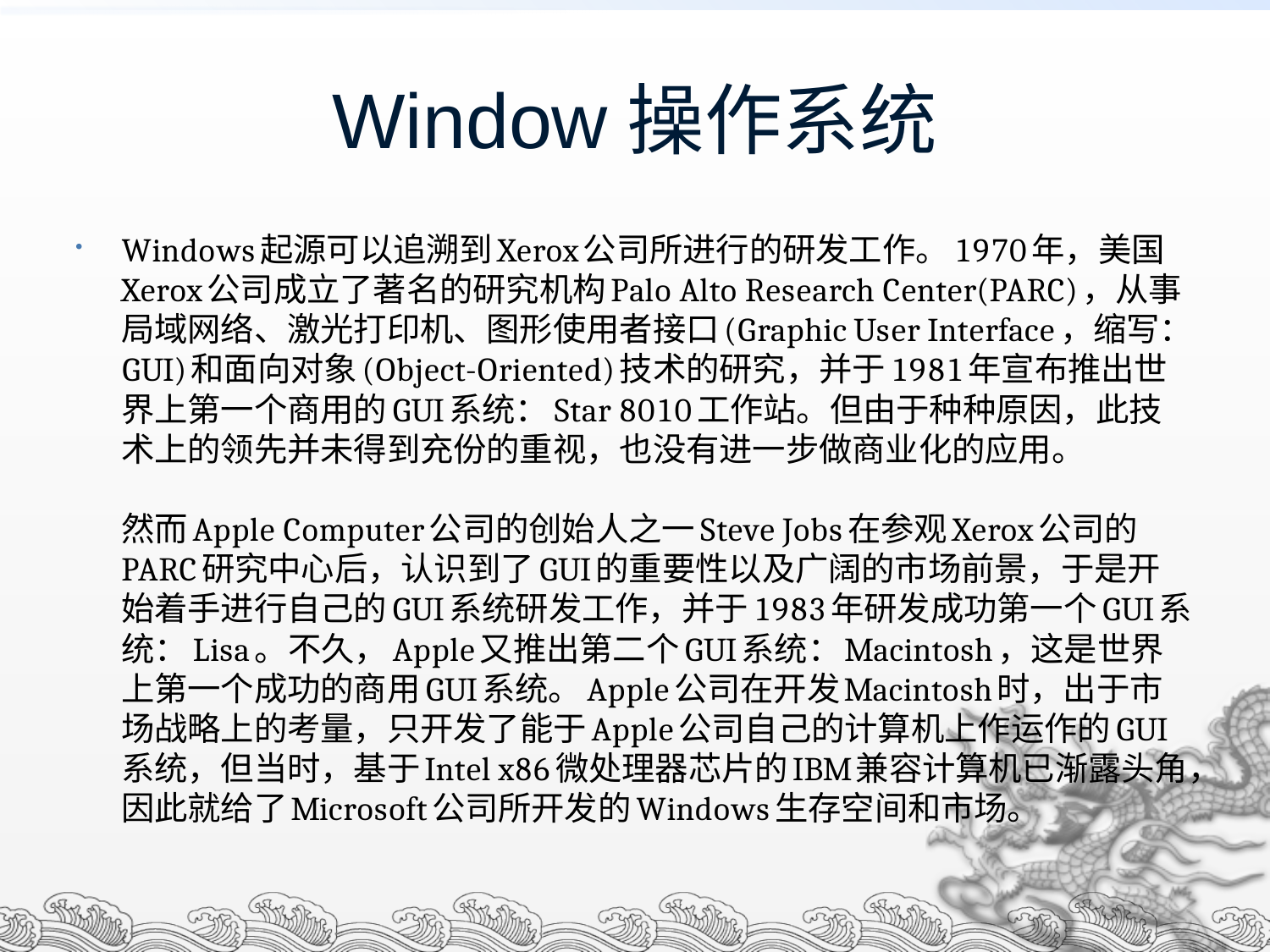

# Window操作系统
Windows起源可以追溯到Xerox公司所进行的研发工作。1970年，美国Xerox公司成立了著名的研究机构Palo Alto Research Center(PARC)，从事局域网络、激光打印机、图形使用者接口(Graphic User Interface，缩写：GUI)和面向对象(Object-Oriented)技术的研究，并于1981年宣布推出世界上第一个商用的GUI系统：Star 8010工作站。但由于种种原因，此技术上的领先并未得到充份的重视，也没有进一步做商业化的应用。
然而Apple Computer公司的创始人之一Steve Jobs在参观Xerox公司的PARC研究中心后，认识到了GUI的重要性以及广阔的市场前景，于是开始着手进行自己的GUI系统研发工作，并于1983年研发成功第一个GUI系统：Lisa。不久，Apple又推出第二个GUI系统：Macintosh，这是世界上第一个成功的商用GUI系统。Apple公司在开发Macintosh时，出于市场战略上的考量，只开发了能于Apple公司自己的计算机上作运作的GUI系统，但当时，基于Intel x86微处理器芯片的IBM兼容计算机已渐露头角，因此就给了Microsoft公司所开发的Windows生存空间和市场。